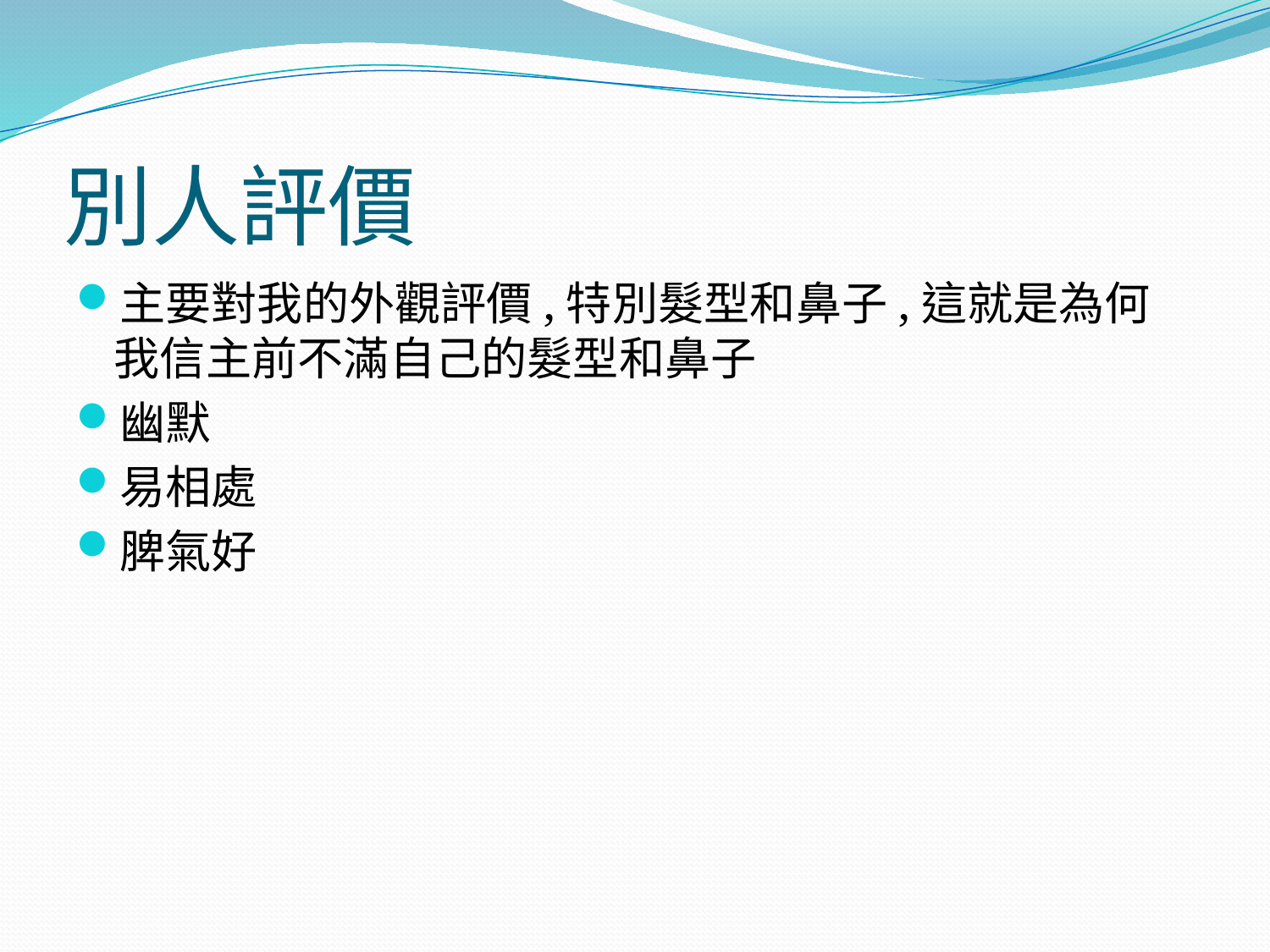

# 別人評價
主要對我的外觀評價,特別髮型和鼻子,這就是為何我信主前不滿自己的髮型和鼻子
幽默
易相處
脾氣好